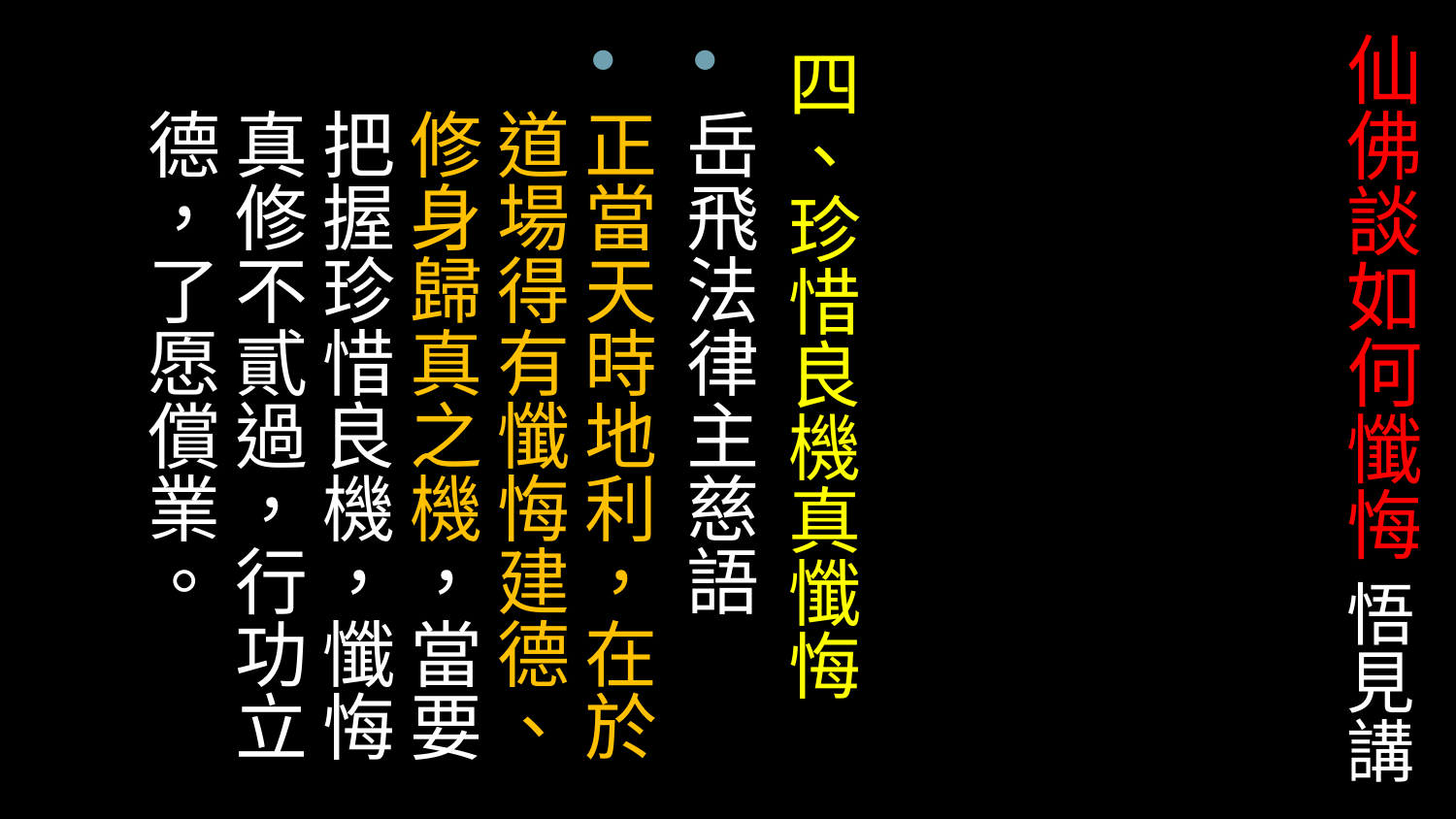

# 仙佛談如何懺悔 悟見講
四、珍惜良機真懺悔
岳飛法律主慈語
正當天時地利，在於道場得有懺悔建德、修身歸真之機，當要把握珍惜良機，懺悔真修不貳過，行功立德，了愿償業。